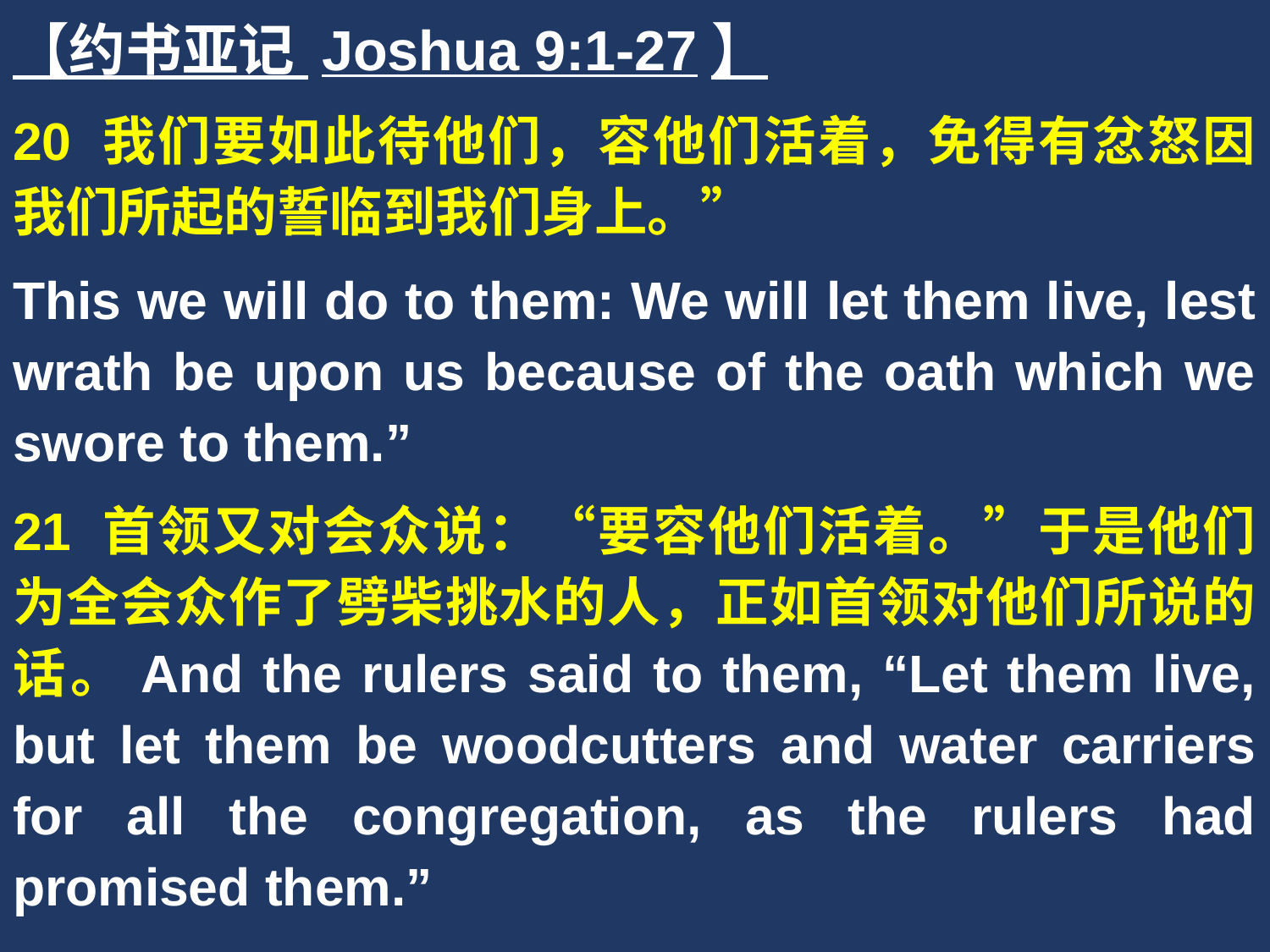

【约书亚记 Joshua 9:1-27】
20 我们要如此待他们，容他们活着，免得有忿怒因我们所起的誓临到我们身上。”
This we will do to them: We will let them live, lest wrath be upon us because of the oath which we swore to them.”
21 首领又对会众说：“要容他们活着。”于是他们为全会众作了劈柴挑水的人，正如首领对他们所说的话。And the rulers said to them, “Let them live, but let them be woodcutters and water carriers for all the congregation, as the rulers had promised them.”